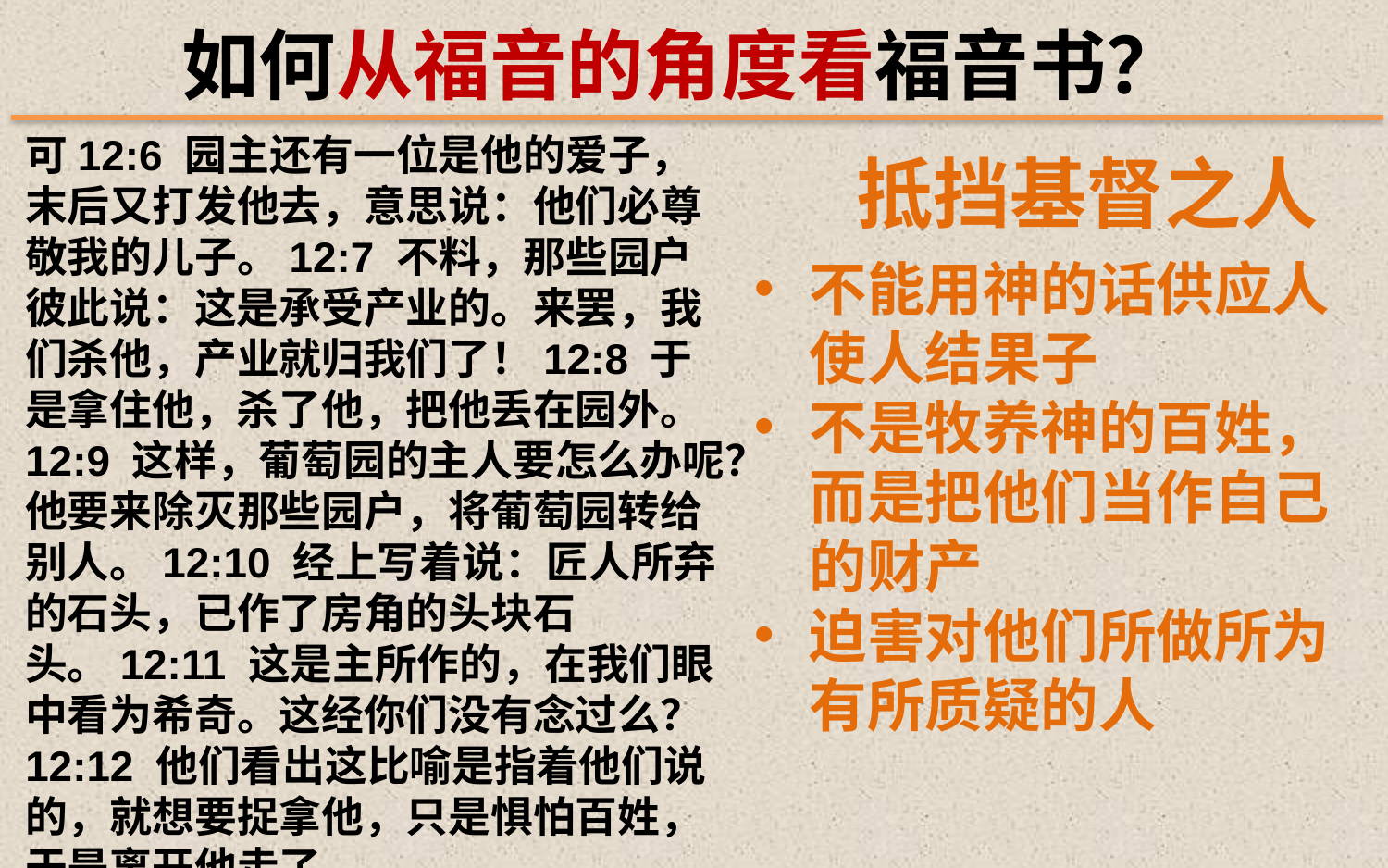

如何从福音的角度看福音书？
可12:6 园主还有一位是他的爱子，末后又打发他去，意思说：他们必尊敬我的儿子。12:7 不料，那些园户彼此说：这是承受产业的。来罢，我们杀他，产业就归我们了！12:8 于是拿住他，杀了他，把他丢在园外。12:9 这样，葡萄园的主人要怎么办呢？他要来除灭那些园户，将葡萄园转给别人。12:10 经上写着说：匠人所弃的石头，已作了房角的头块石头。12:11 这是主所作的，在我们眼中看为希奇。这经你们没有念过么？12:12 他们看出这比喻是指着他们说的，就想要捉拿他，只是惧怕百姓，于是离开他走了。

抵挡基督之人
不能用神的话供应人使人结果子
不是牧养神的百姓，而是把他们当作自己的财产
迫害对他们所做所为有所质疑的人